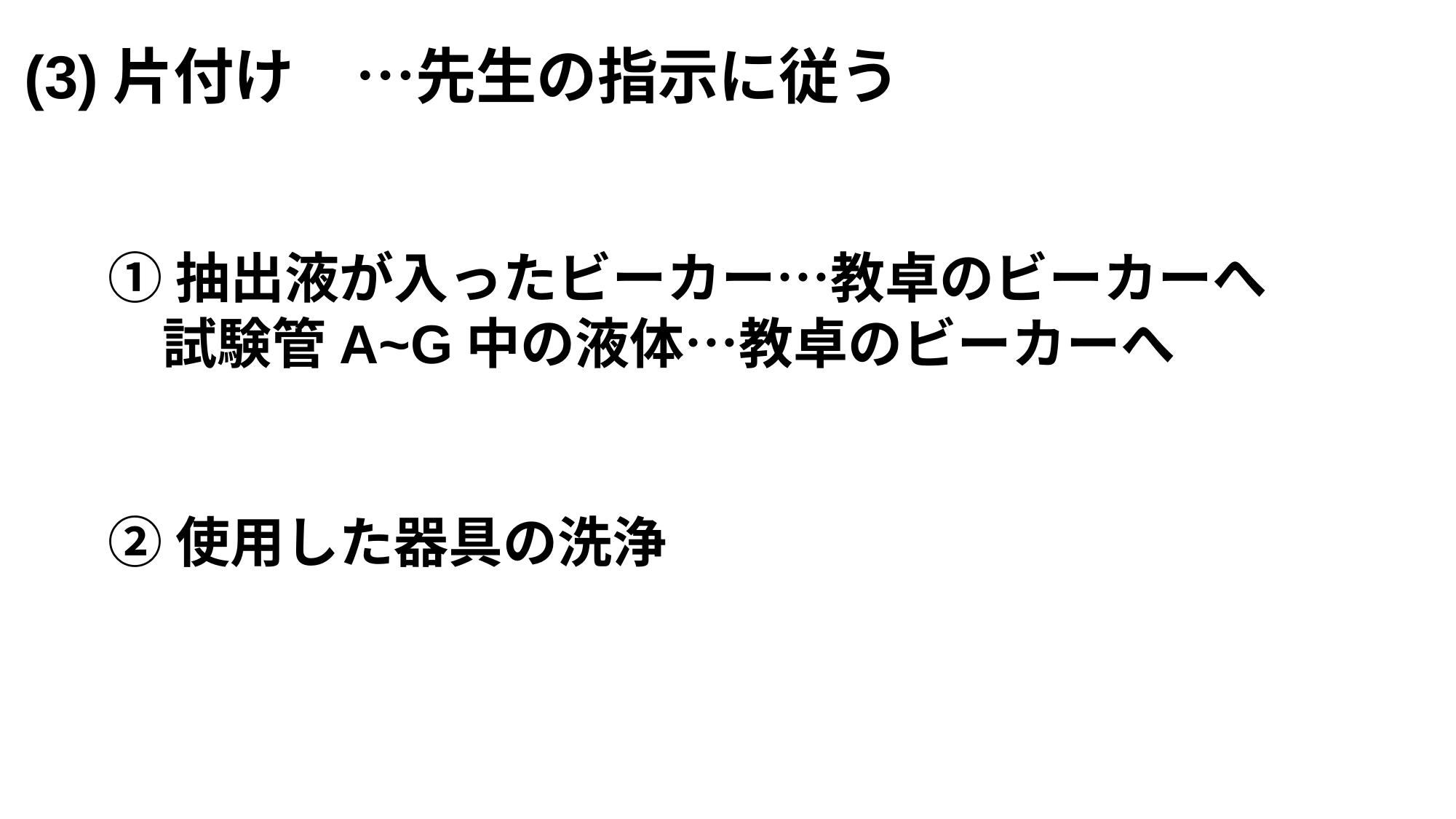

(3)片付け　…先生の指示に従う
①抽出液が入ったビーカー…教卓のビーカーへ
　試験管A~G中の液体…教卓のビーカーへ
②使用した器具の洗浄